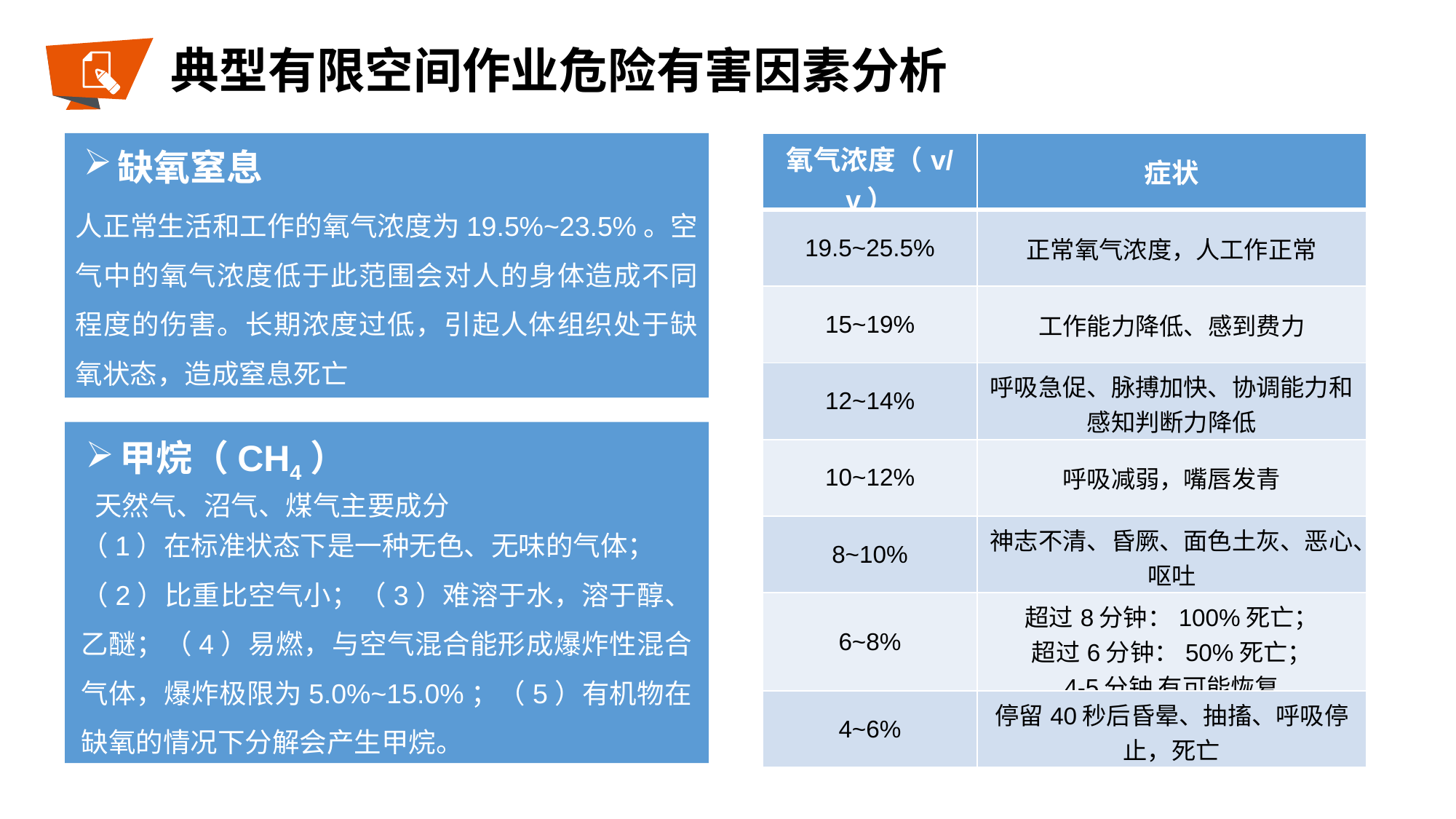

典型有限空间作业危险有害因素分析

缺氧窒息
人正常生活和工作的氧气浓度为19.5%~23.5%。空气中的氧气浓度低于此范围会对人的身体造成不同程度的伤害。长期浓度过低，引起人体组织处于缺氧状态，造成窒息死亡
| 氧气浓度（v/v） | 症状 |
| --- | --- |
| 19.5~25.5% | 正常氧气浓度，人工作正常 |
| 15~19% | 工作能力降低、感到费力 |
| 12~14% | 呼吸急促、脉搏加快、协调能力和感知判断力降低 |
| 10~12% | 呼吸减弱，嘴唇发青 |
| 8~10% | 神志不清、昏厥、面色土灰、恶心、呕吐 |
| 6~8% | 超过8分钟：100%死亡； 超过6分钟：50%死亡； 4-5分钟 有可能恢复 |
| 4~6% | 停留40秒后昏晕、抽搐、呼吸停止，死亡 |

甲烷（CH4）
天然气、沼气、煤气主要成分
（1）在标准状态下是一种无色、无味的气体；
（2）比重比空气小；（3）难溶于水，溶于醇、乙醚；（4）易燃，与空气混合能形成爆炸性混合气体，爆炸极限为5.0%~15.0%；（5）有机物在缺氧的情况下分解会产生甲烷。